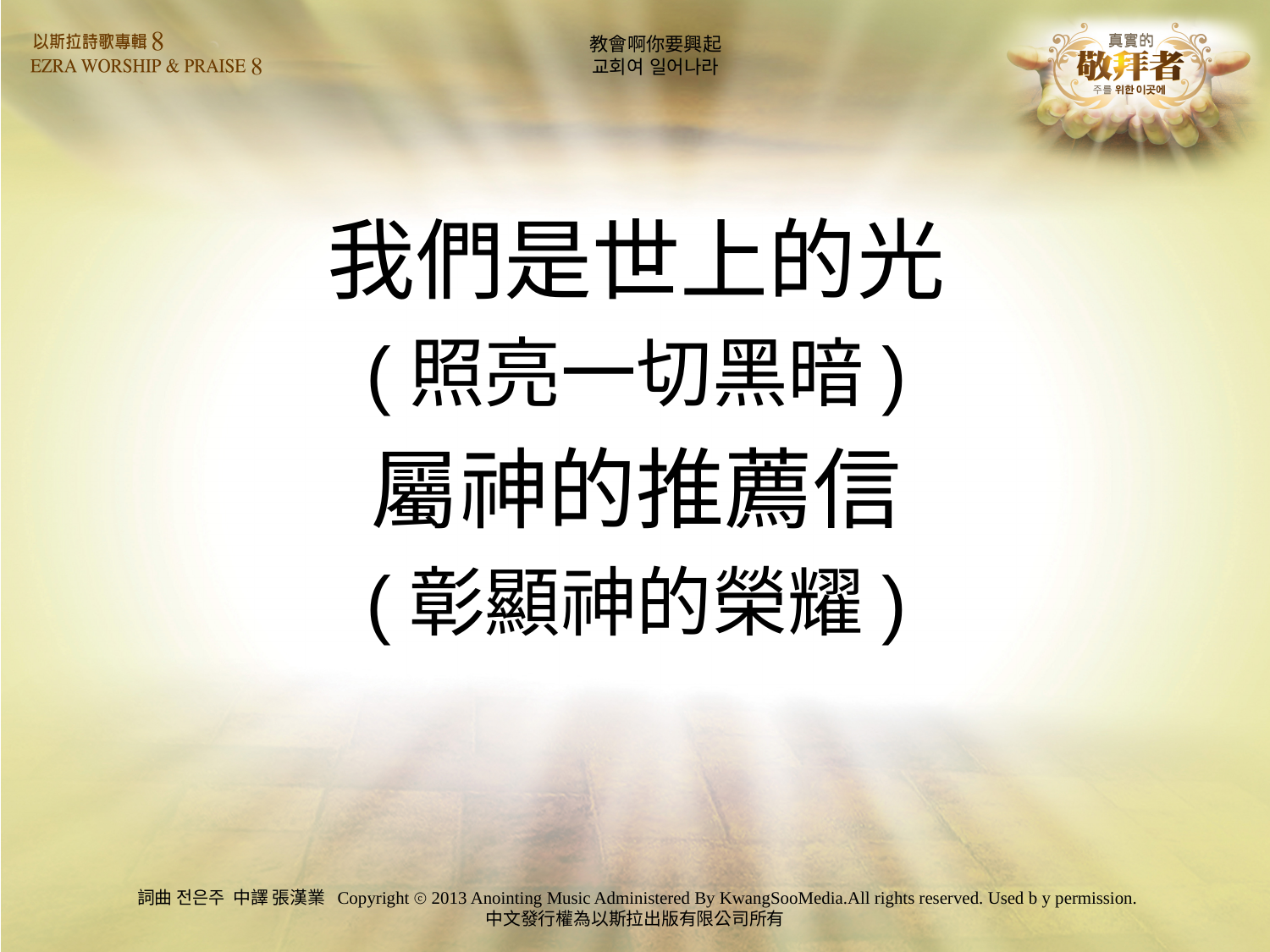

# 教會啊你要興起 교회여 일어나라
我們是世上的光
(照亮一切黑暗)
屬神的推薦信
(彰顯神的榮耀)
詞曲 전은주  中譯 張漢業  Copyright ⓒ 2013 Anointing Music Administered By KwangSooMedia.All rights reserved. Used b y permission.
中文發行權為以斯拉出版有限公司所有